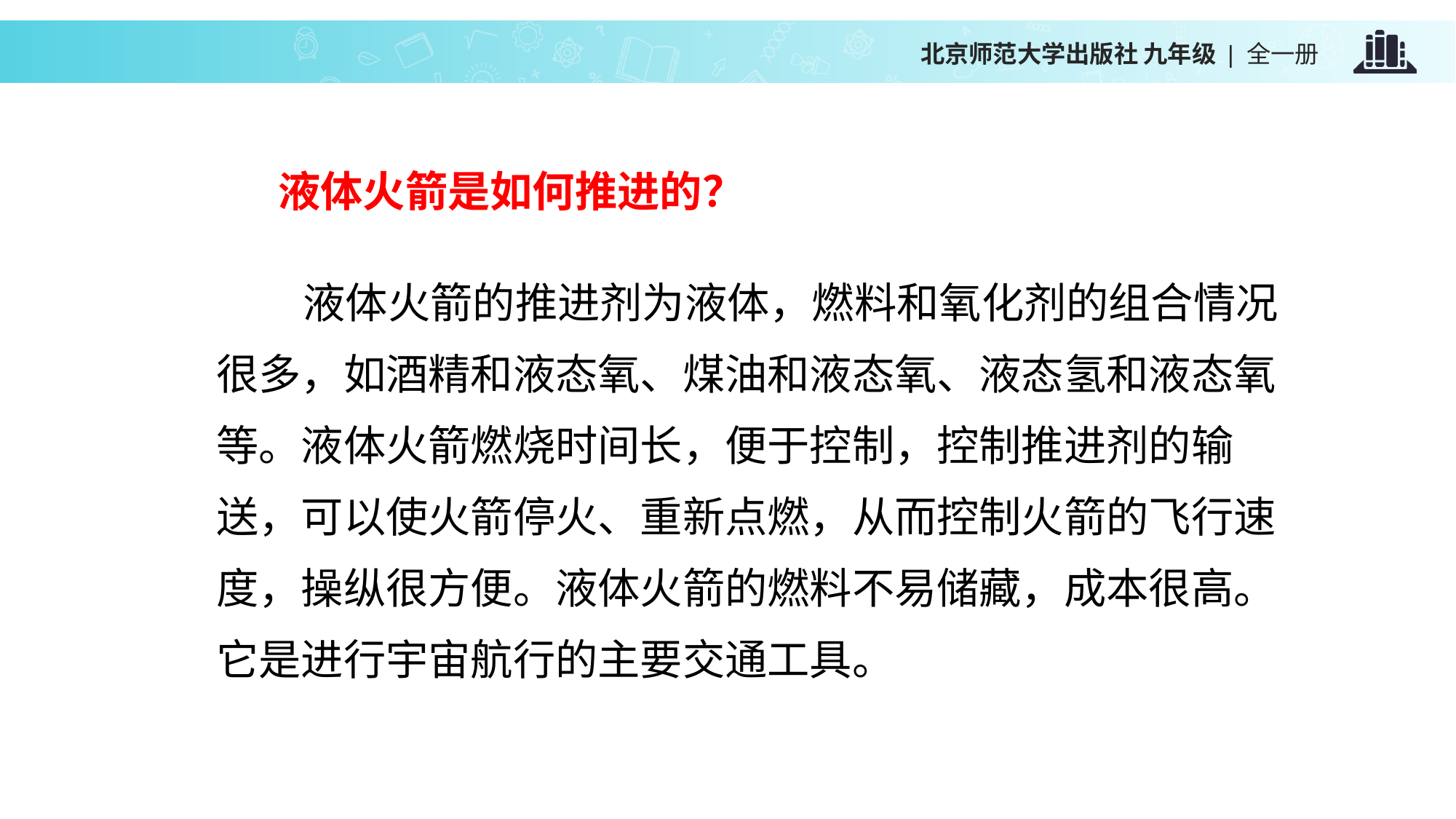

液体火箭是如何推进的？
           液体火箭的推进剂为液体，燃料和氧化剂的组合情况很多，如酒精和液态氧、煤油和液态氧、液态氢和液态氧等。液体火箭燃烧时间长，便于控制，控制推进剂的输送，可以使火箭停火、重新点燃，从而控制火箭的飞行速度，操纵很方便。液体火箭的燃料不易储藏，成本很高。它是进行宇宙航行的主要交通工具。